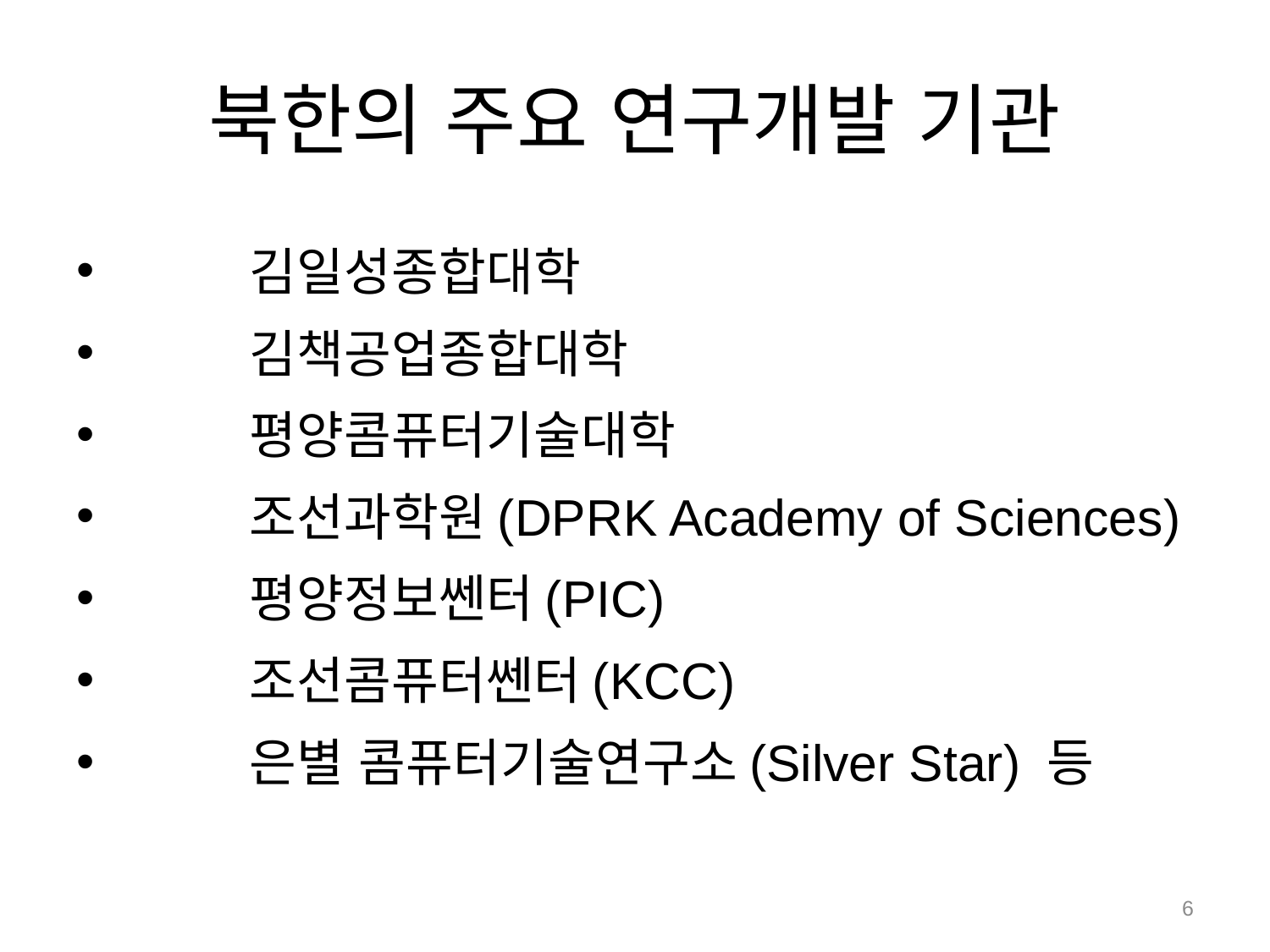

# 북한의 주요 연구개발 기관
김일성종합대학
김책공업종합대학
평양콤퓨터기술대학
조선과학원(DPRK Academy of Sciences)
평양정보쎈터(PIC)
조선콤퓨터쎈터(KCC)
은별 콤퓨터기술연구소(Silver Star) 등
6